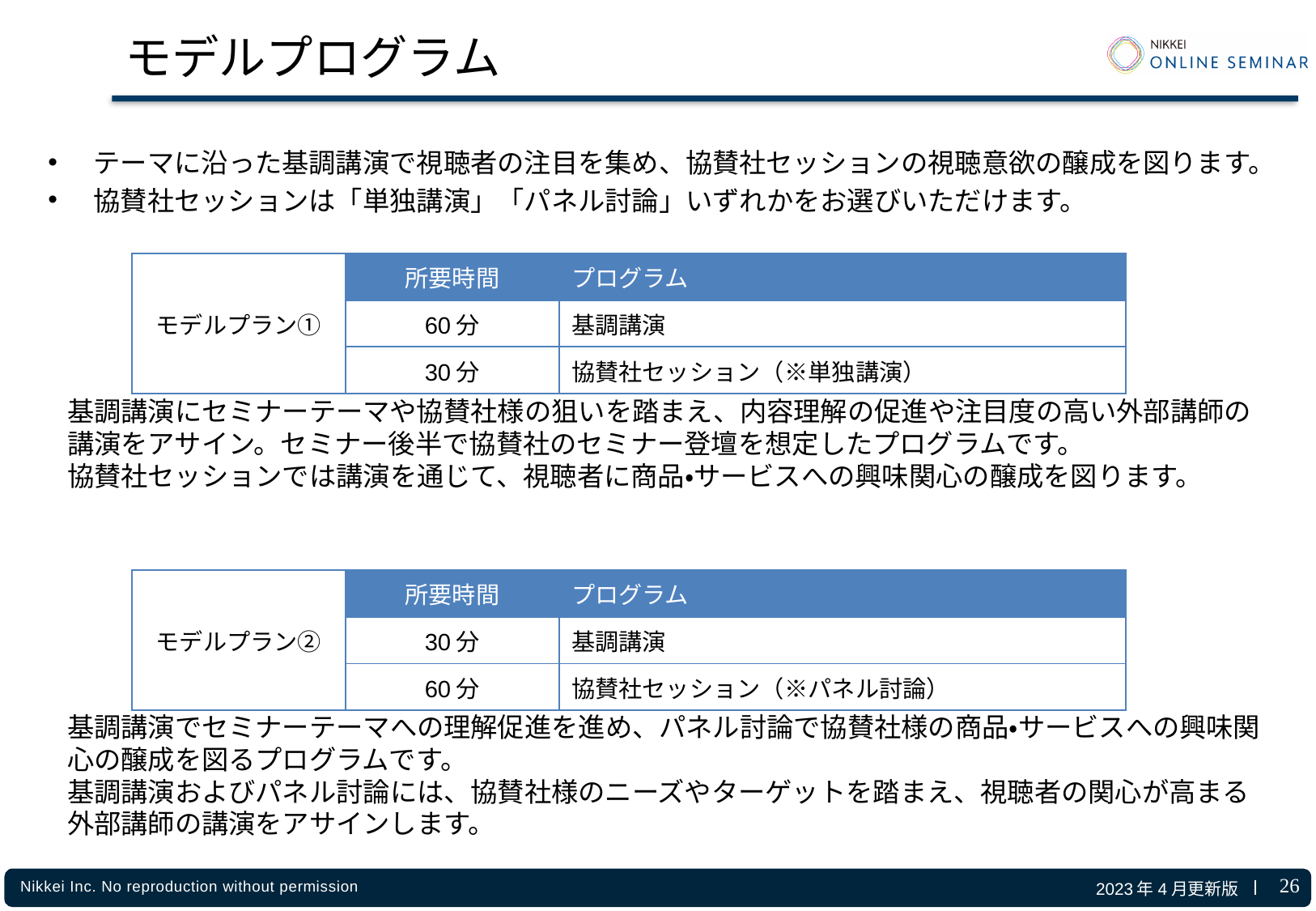

# モデルプログラム
テーマに沿った基調講演で視聴者の注目を集め、協賛社セッションの視聴意欲の醸成を図ります。
協賛社セッションは「単独講演」「パネル討論」いずれかをお選びいただけます。
| モデルプラン① | 所要時間 | プログラム |
| --- | --- | --- |
|  | 60分 | 基調講演 |
|  | 30分 | 協賛社セッション（※単独講演） |
基調講演にセミナーテーマや協賛社様の狙いを踏まえ、内容理解の促進や注目度の高い外部講師の講演をアサイン。セミナー後半で協賛社のセミナー登壇を想定したプログラムです。
協賛社セッションでは講演を通じて、視聴者に商品・サービスへの興味関心の醸成を図ります。
| モデルプラン② | 所要時間 | プログラム |
| --- | --- | --- |
|  | 30分 | 基調講演 |
|  | 60分 | 協賛社セッション（※パネル討論） |
基調講演でセミナーテーマへの理解促進を進め、パネル討論で協賛社様の商品・サービスへの興味関心の醸成を図るプログラムです。
基調講演およびパネル討論には、協賛社様のニーズやターゲットを踏まえ、視聴者の関心が高まる外部講師の講演をアサインします。
26